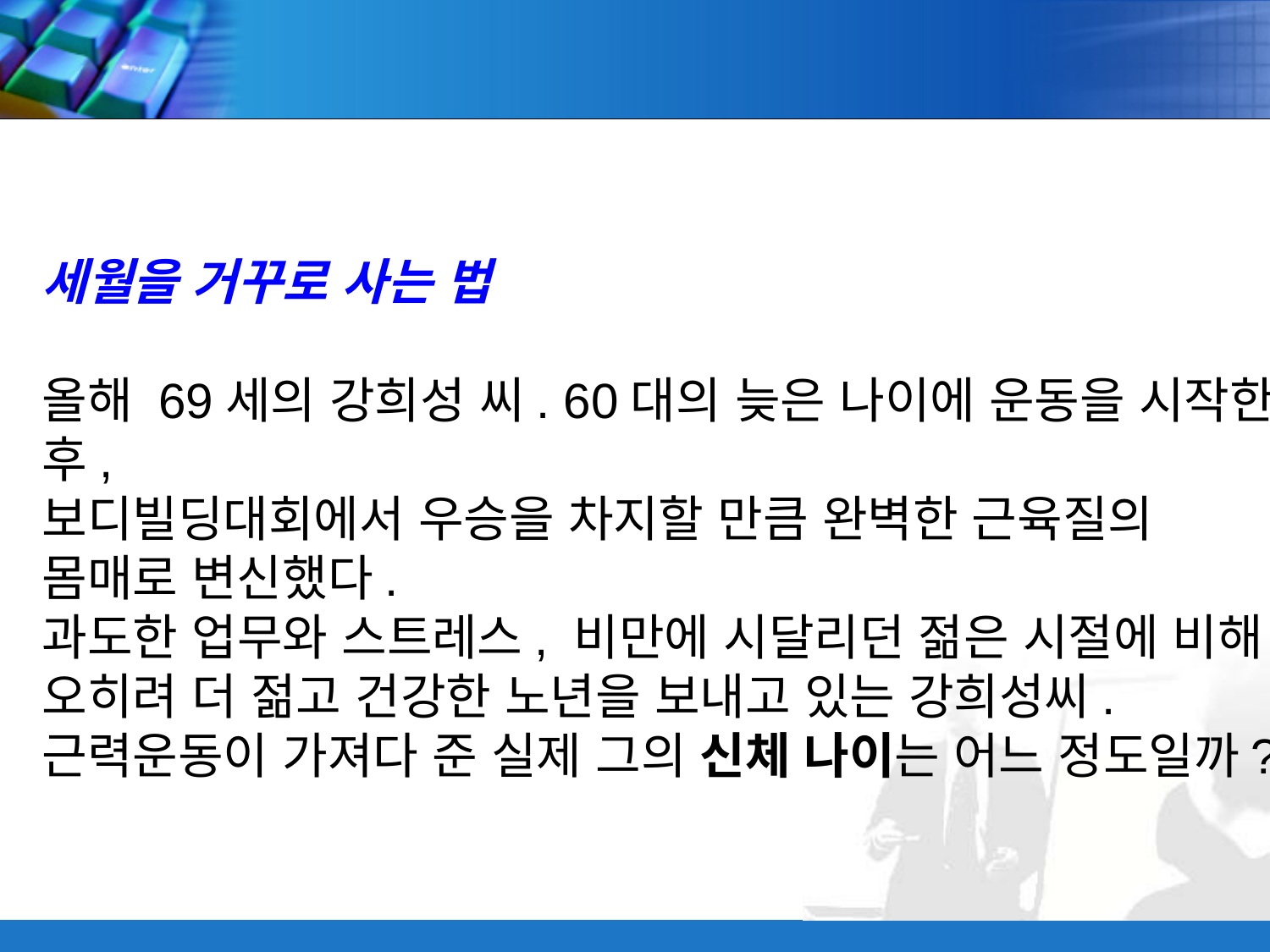

세월을 거꾸로 사는 법

올해 69세의 강희성 씨. 60대의 늦은 나이에 운동을 시작한 후,
보디빌딩대회에서 우승을 차지할 만큼 완벽한 근육질의 몸매로 변신했다.
과도한 업무와 스트레스, 비만에 시달리던 젊은 시절에 비해 오히려 더 젊고 건강한 노년을 보내고 있는 강희성씨.
근력운동이 가져다 준 실제 그의 신체 나이는 어느 정도일까?